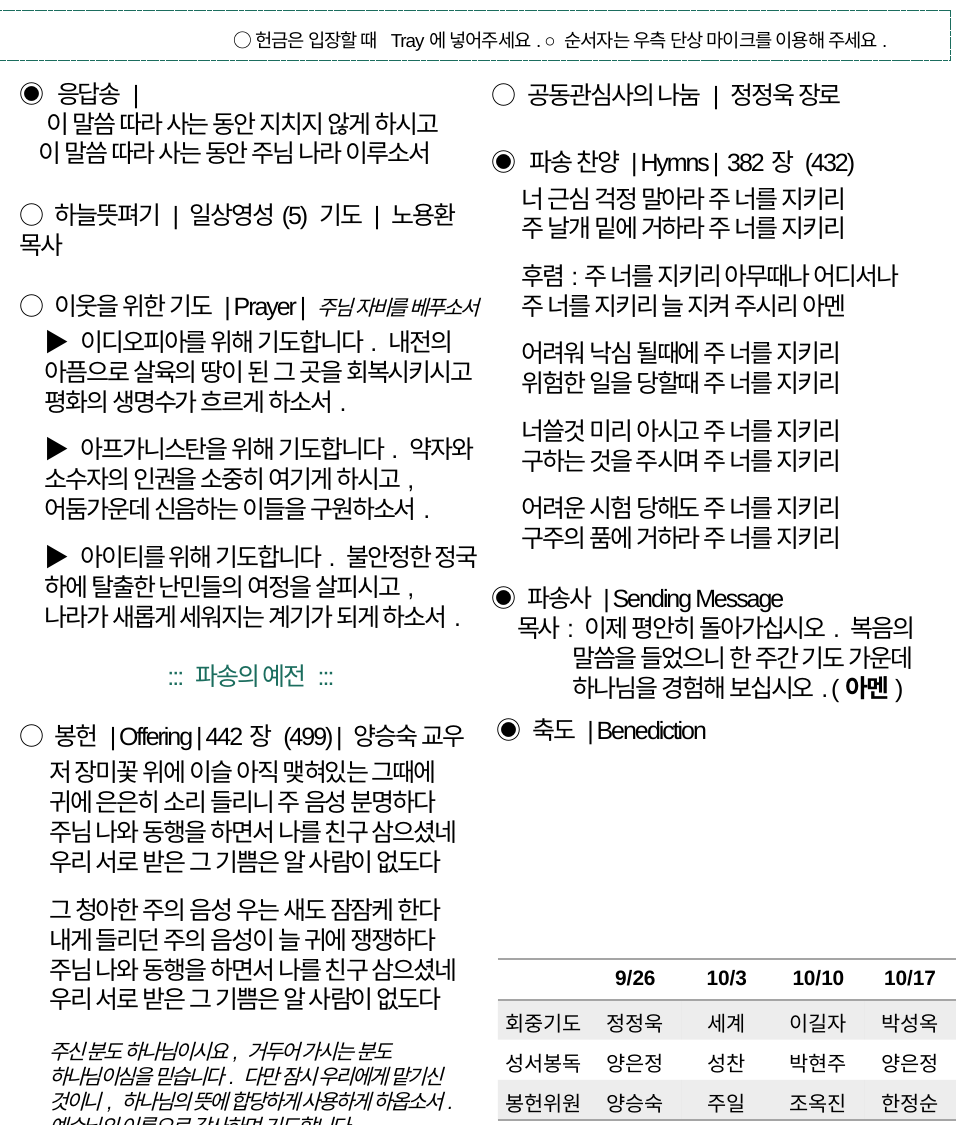

0926 공동예배 성령강림 후 열여덟째 주일                                                                                            ○ 헌금은 입장할 때  Tray에 넣어주세요. ○ 순서자는 우측 단상 마이크를 이용해 주세요.

◉ 응답송 |
    이 말씀 따라 사는 동안 지치지 않게 하시고
    이 말씀 따라 사는 동안 주님 나라 이루소서

○ 하늘뜻펴기 | 일상영성(5) 기도 | 노용환 목사
○ 이웃을 위한 기도 | Prayer | 주님 자비를 베푸소서
▶ 이디오피아를 위해 기도합니다. 내전의 아픔으로 살육의 땅이 된 그 곳을 회복시키시고 평화의 생명수가 흐르게 하소서.

▶ 아프가니스탄을 위해 기도합니다. 약자와 소수자의 인권을 소중히 여기게 하시고, 어둠가운데 신음하는 이들을 구원하소서.

▶ 아이티를 위해 기도합니다. 불안정한 정국 하에 탈출한 난민들의 여정을 살피시고, 나라가 새롭게 세워지는 계기가 되게 하소서.

::: 파송의 예전 :::

○ 봉헌 | Offering | 442장 (499) | 양승숙 교우
저 장미꽃 위에 이슬 아직 맺혀있는 그때에
귀에 은은히 소리 들리니 주 음성 분명하다
주님 나와 동행을 하면서 나를 친구 삼으셨네
우리 서로 받은 그 기쁨은 알 사람이 없도다

그 청아한 주의 음성 우는 새도 잠잠케 한다
내게 들리던 주의 음성이 늘 귀에 쟁쟁하다
주님 나와 동행을 하면서 나를 친구 삼으셨네
우리 서로 받은 그 기쁨은 알 사람이 없도다

주신 분도 하나님이시요, 거두어 가시는 분도 하나님이심을 믿습니다. 다만 잠시 우리에게 맡기신 것이니, 하나님의 뜻에 합당하게 사용하게 하옵소서. 예수님의 이름으로 감사하며 기도합니다.

::: 입장의 예전 :::

○ 예배로 부름 | Call to Worship
○ 예배 기원 | Invocation
 ◉  여는 찬송 | Opening Hymn | 10장 (34)
전능왕 오셔서 주 이름 찬송케 하옵소서
영광과 권능의 성부여 오셔서
우리를 다스려 주옵소서

강생한 성자여 오셔서 기도를 들으소서
택하신 백성들 복 내려 주시고
거룩한마음을 주옵소서

위로의 주 성령 오셔서 큰 증거 주옵소서
전능한 주시여 각 사람 맘에서
떠나지 마시고 계십소서

성 삼위일체께 한없는 찬송을 드립니다
존귀한 주님을 영광 중 뵈옵고
영원히 모시게 하옵소서 아멘

 ◉  죄의 고백 | Prayer of Confession
 목사: (고백 후) 주님, 자비를 베푸소서.
 회중: 주님, 자비를 베푸소서.  자리에 앉습니다.

○ 침묵 | Silence
○ 사죄 선언 | Assurance of Forgiveness
목사: 모든 죄는 용서받았으니 기뻐하고, 이웃의 잘못도 용서하십시오. (아멘)

○ 회중 기도 | Prayer | 정정욱 장로

○ 주의 기도 | The Lord’s Prayer

◉ 평화의 인사 | Passing the Peace
목사: 주님의 평화가 항상 여러분과 함께
회중: 또한 목사님과 함께 !
서로: 주님의 평화를 빕니다.

◉  평화의 인사 | Passing the Peace
목사: 여러분 모두는 그리스도의 몸이고 여러분 각자는 그 분의 지체입니다. 그리스도께서 우리를 위하여 평화를 이루셨으니 주님 안에서 하나가 됩시다. 주님의 평화가 항상 여러분과 함께
회중: 또한 목사님과 함께 !
서로: 주님의 평화를 빕니다.

::: 말씀의 예전 :::

◉  성서 봉독 | 야고보서 5:13-16 | 양은정 목사
봉독자: 야고보의 이름으로 보내진 거룩한 서신입니다. (자리에 앉아서)
13   여러분 가운데 고난을 받는 사람이 있습니까? 그런 사람은 기도하십시오. 즐거운 사람이 있습니까? 그런 사람은 찬송하십시오.
14   여러분 가운데 병든 사람이 있습니까? 그런 사람은 교회의 장로들을 부르십시오. 그리고 그 장로들은 주님의 이름으로 그에게 기름을 바르고, 그를 위하여 기도하여 주십시오.
15   믿음으로 간절히 드리는 기도는 병든 사람을 낫게 할 것이니, 주님께서 그를 일으켜 주실 것입니다. 또 그가 죄를 지은 것이 있으면, 용서를 받을 것입니다.
16   그러므로 여러분은 서로 죄를 고백하고, 서로를 위하여 기도하십시오. 그러면 여러분은 낫게 될 것입니다. 의인이 간절히 비는 기도는 큰 효력을 냅니다.
봉독자: 주님의 말씀입니다.
다함께: 하나님께 감사드립니다.

○ 공동관심사의 나눔 | 정정욱 장로

◉ 파송 찬양 | Hymns |  382장 (432)
너 근심 걱정 말아라 주 너를 지키리
주 날개 밑에 거하라 주 너를 지키리

후렴:주 너를 지키리 아무때나 어디서나
주 너를 지키리 늘 지켜 주시리 아멘

어려워 낙심 될때에 주 너를 지키리
위험한 일을 당할때 주 너를 지키리

너쓸것 미리 아시고 주 너를 지키리
구하는 것을 주시며 주 너를 지키리

어려운 시험 당해도 주 너를 지키리
구주의 품에 거하라 주 너를 지키리

◉ 파송사 | Sending Message
목사: 이제 평안히 돌아가십시오. 복음의
 말씀을 들었으니 한 주간 기도 가운데
 하나님을 경험해 보십시오. (아멘)

 ◉ 축도 | Benediction

|  | 9/26 | 10/3 | 10/10 | 10/17 |
| --- | --- | --- | --- | --- |
| 회중기도 | 정정욱 | 세계 | 이길자 | 박성옥 |
| 성서봉독 | 양은정 | 성찬 | 박현주 | 양은정 |
| 봉헌위원 | 양승숙 | 주일 | 조옥진 | 한정순 |